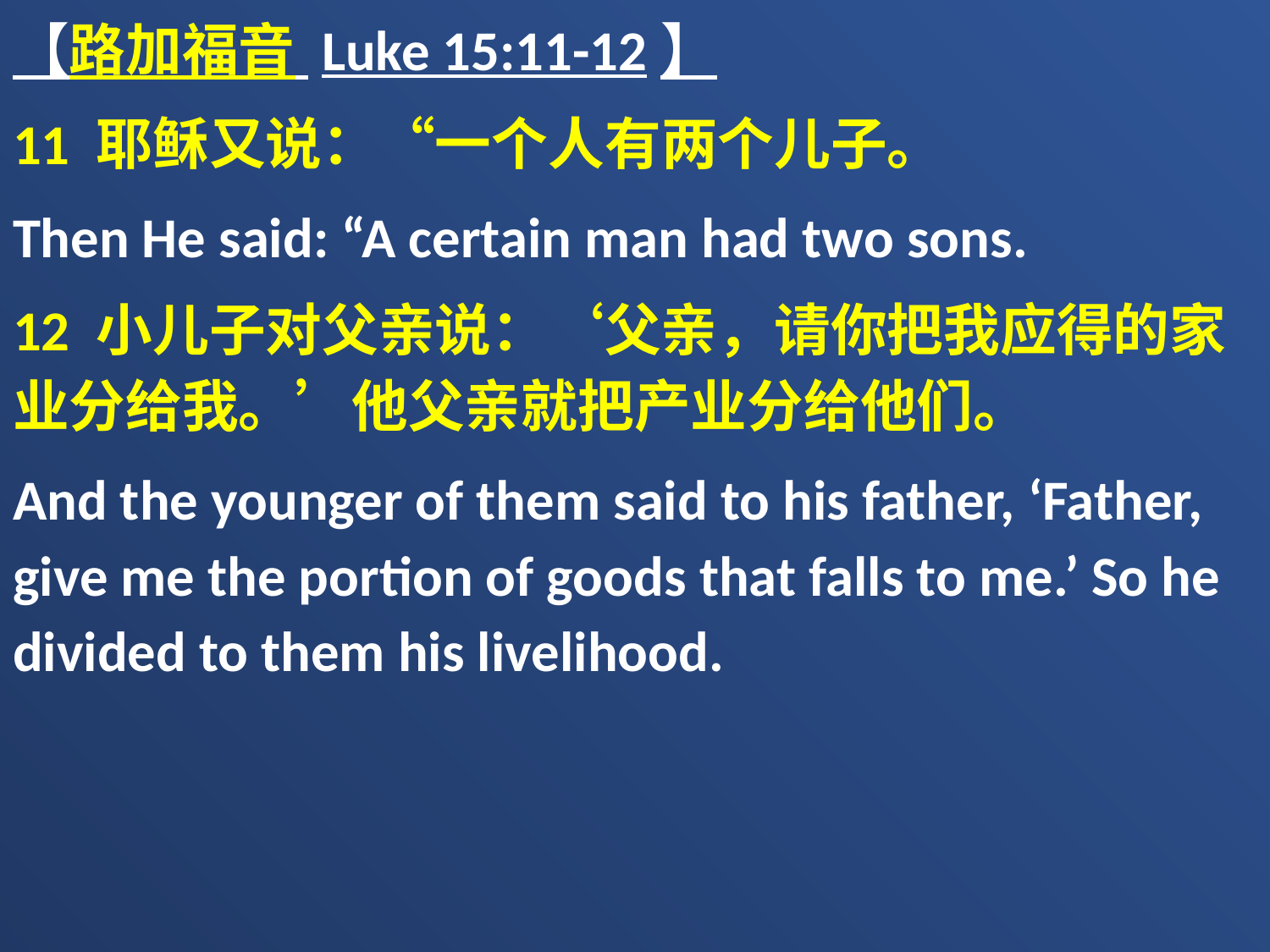

【路加福音 Luke 15:11-12】
11 耶稣又说：“一个人有两个儿子。
Then He said: “A certain man had two sons.
12 小儿子对父亲说：‘父亲，请你把我应得的家业分给我。’他父亲就把产业分给他们。
And the younger of them said to his father, ‘Father, give me the portion of goods that falls to me.’ So he divided to them his livelihood.